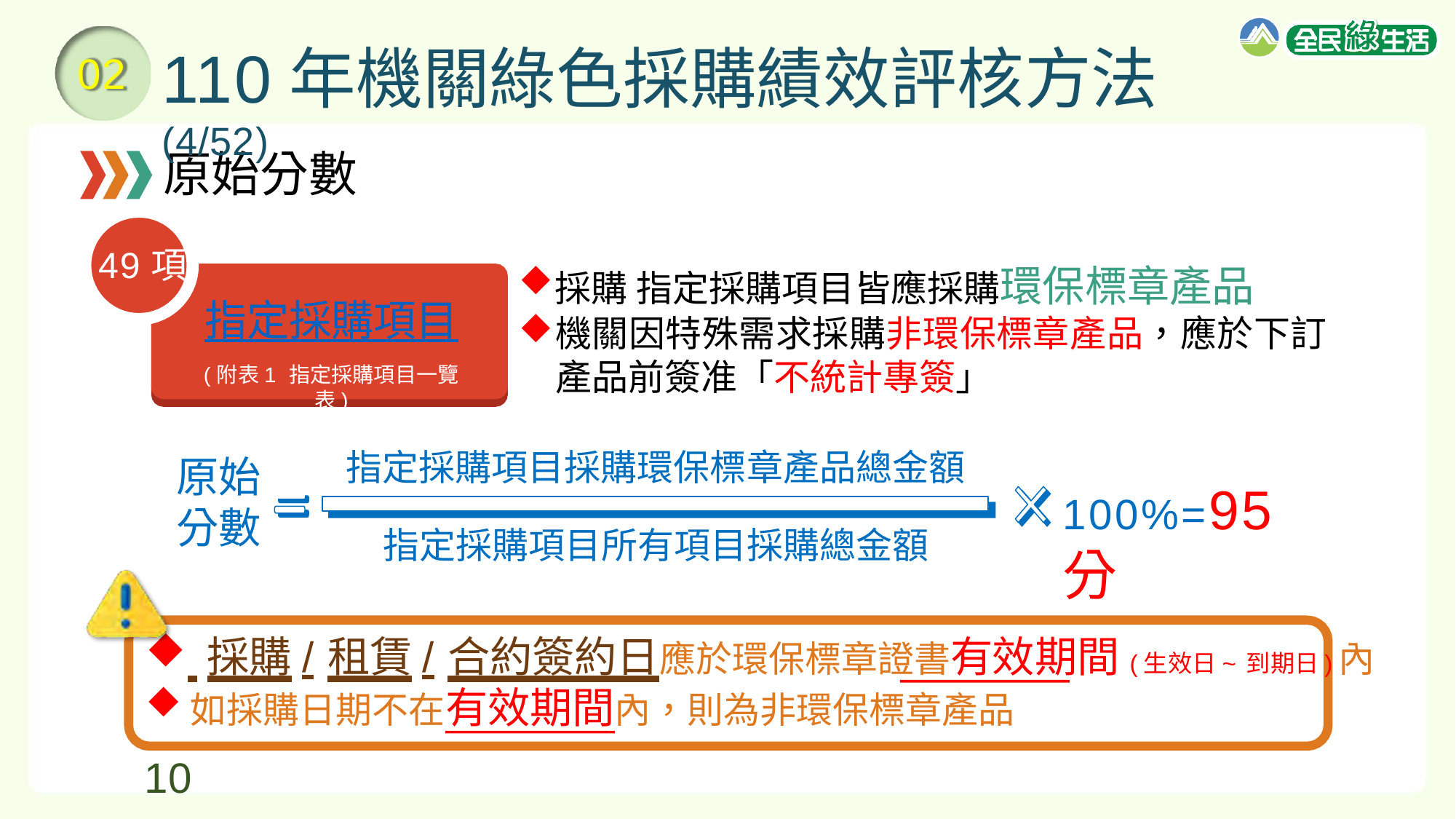

# 110年機關綠色採購績效評核方法(4/52)
02
原始分數
49項

採購 指定採購項目皆應採購環保標章產品
機關因特殊需求採購非環保標章產品，應於下訂 產品前簽准「不統計專簽」

指定採購項目
(附表1	指定採購項目一覽表)
指定採購項目採購環保標章產品總金額
原始
分數
100%=95分

指定採購項目所有項目採購總金額

 採購/租賃/合約簽約日應於環保標章證書有效期間(生效日~到期日)內
如採購日期不在有效期間內，則為非環保標章產品
10